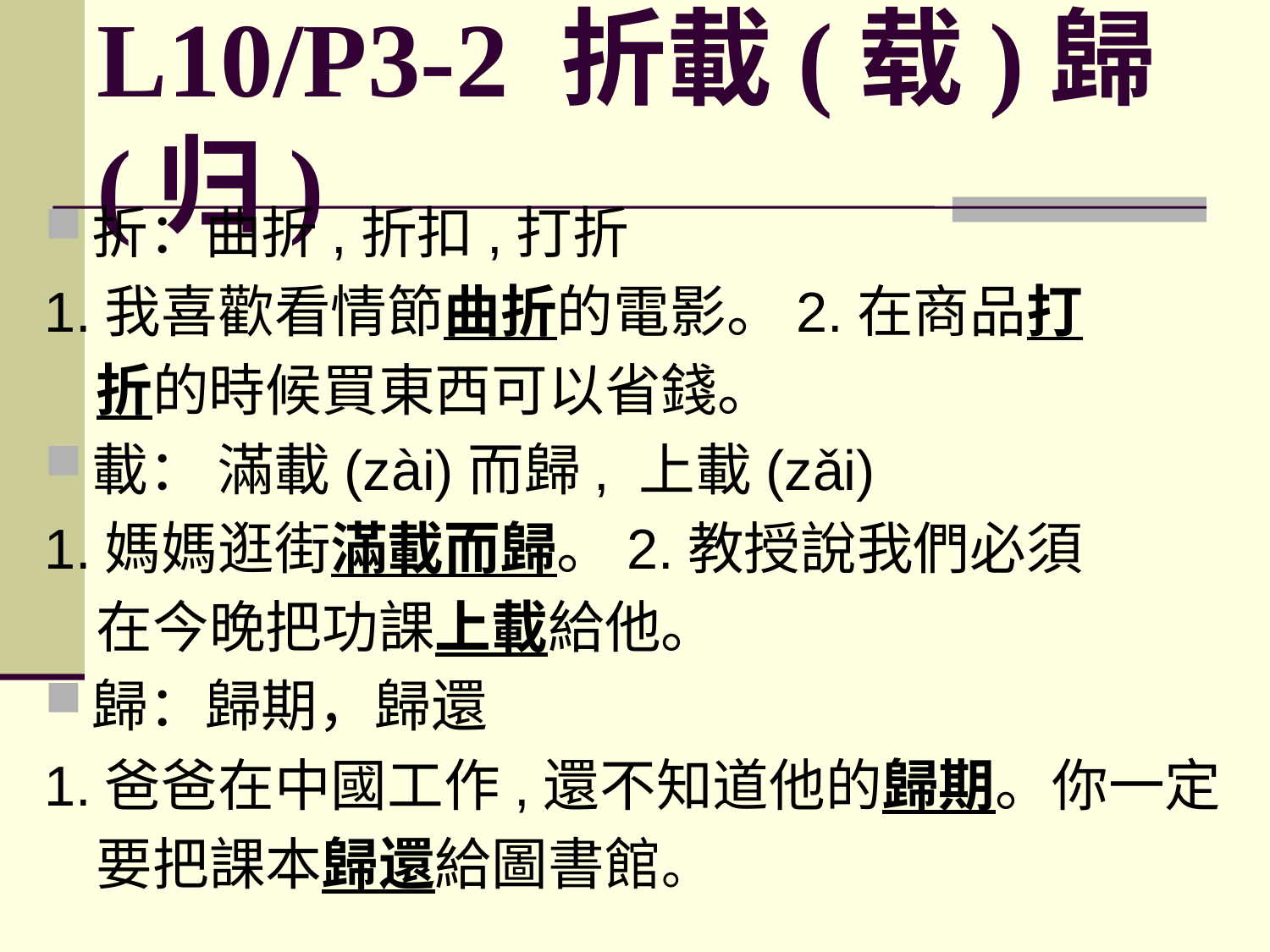

# L10/P3-2 折載(载)歸(归)
折：曲折,折扣,打折
1.我喜歡看情節曲折的電影。2.在商品打
   折的時候買東西可以省錢。
載： 滿載(zài)而歸, 上載(zǎi)
1.媽媽逛街滿載而歸。2.教授說我們必須
   在今晚把功課上載給他。
歸：歸期，歸還
1.爸爸在中國工作,還不知道他的歸期。你一定
   要把課本歸還給圖書館。